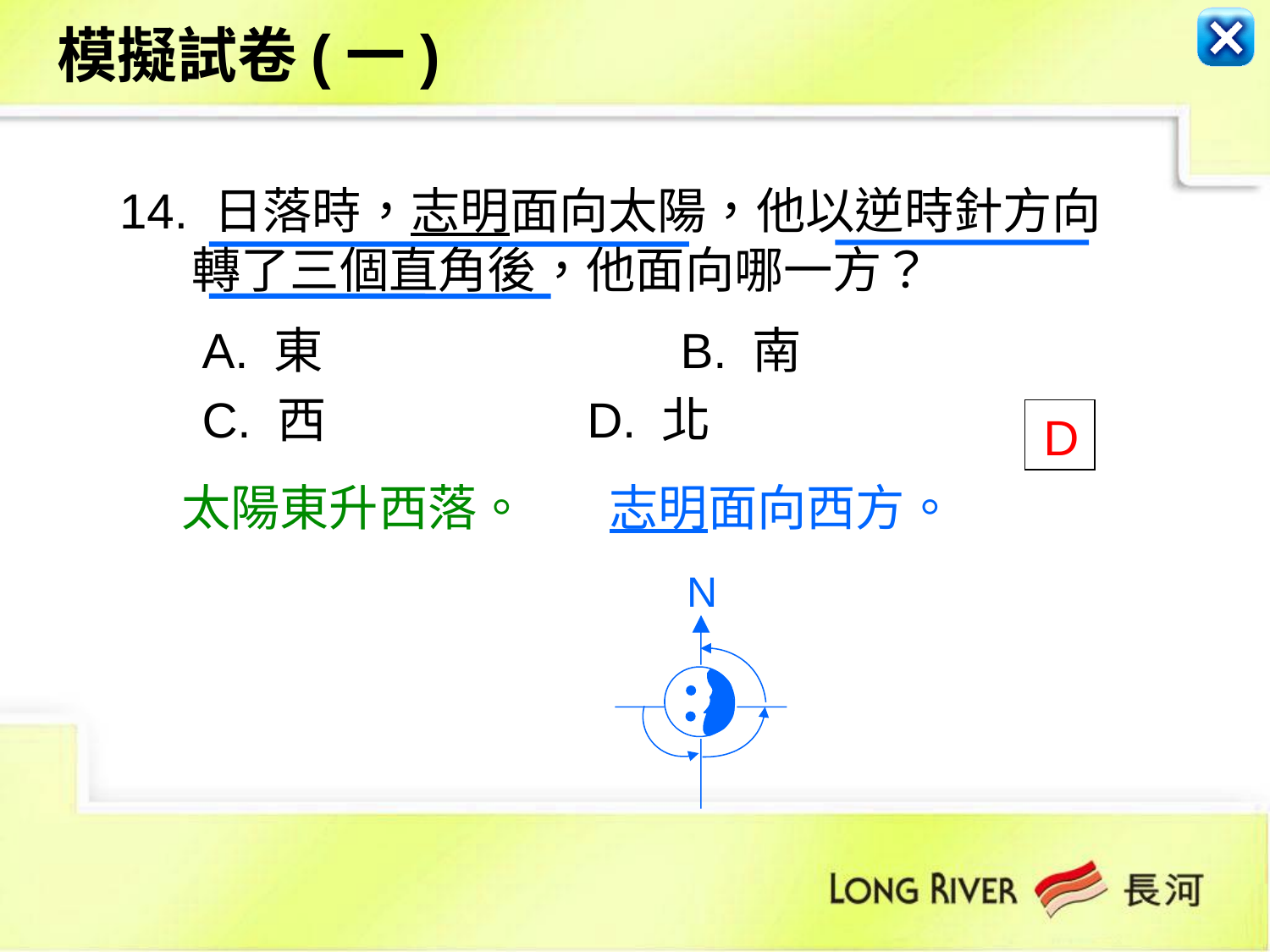

模擬試卷(一)
  14. 日落時，志明面向太陽，他以逆時針方向
        轉了三個直角後，他面向哪一方？
        A. 東		           B. 南
        C. 西                              D. 北

D
太陽東升西落。
志明面向西方。
N